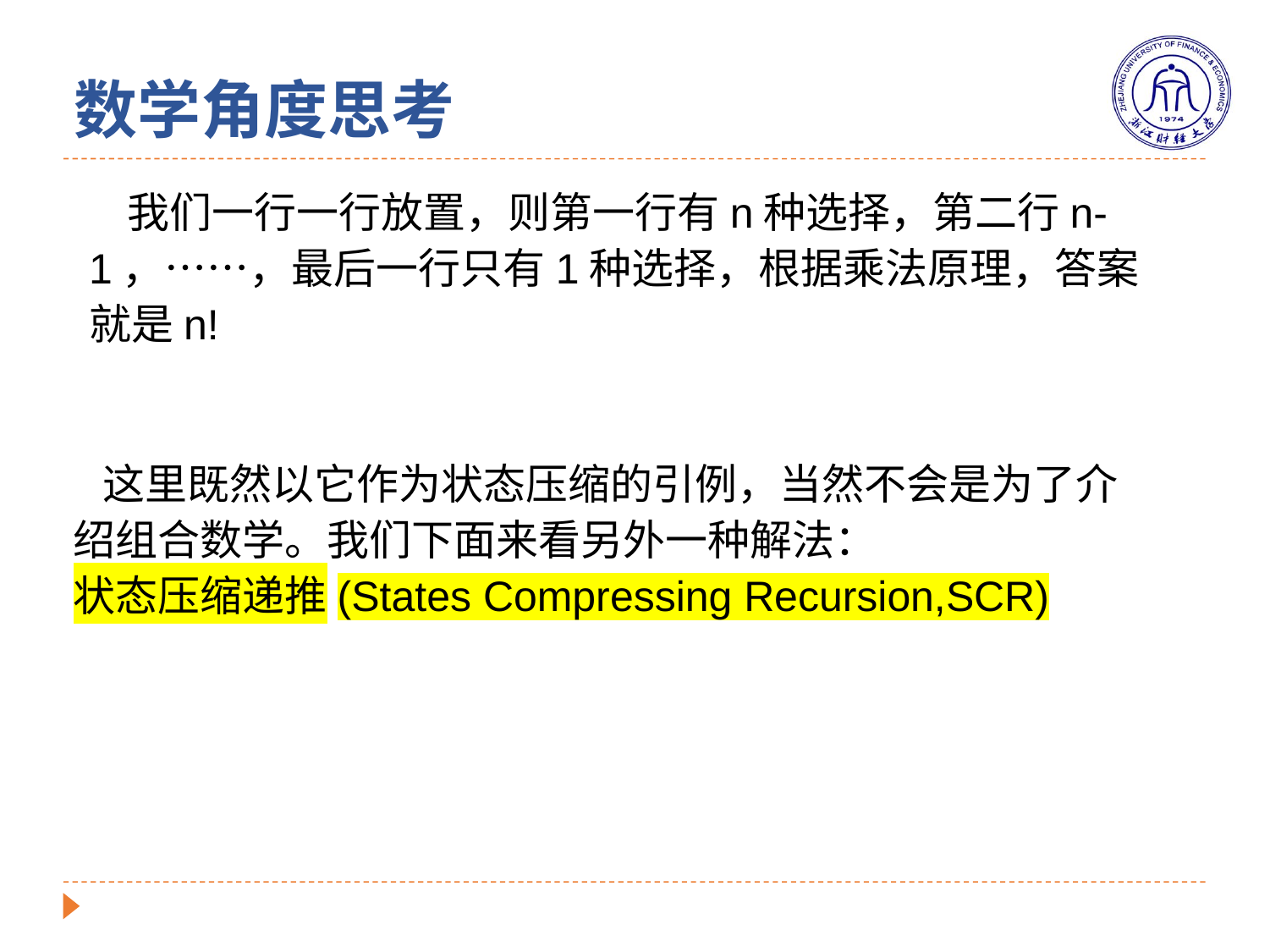

# 数学角度思考
   我们一行一行放置，则第一行有n种选择，第二行n-1，……，最后一行只有1种选择，根据乘法原理，答案就是n!

  这里既然以它作为状态压缩的引例，当然不会是为了介绍组合数学。我们下面来看另外一种解法：
状态压缩递推(States Compressing Recursion,SCR)